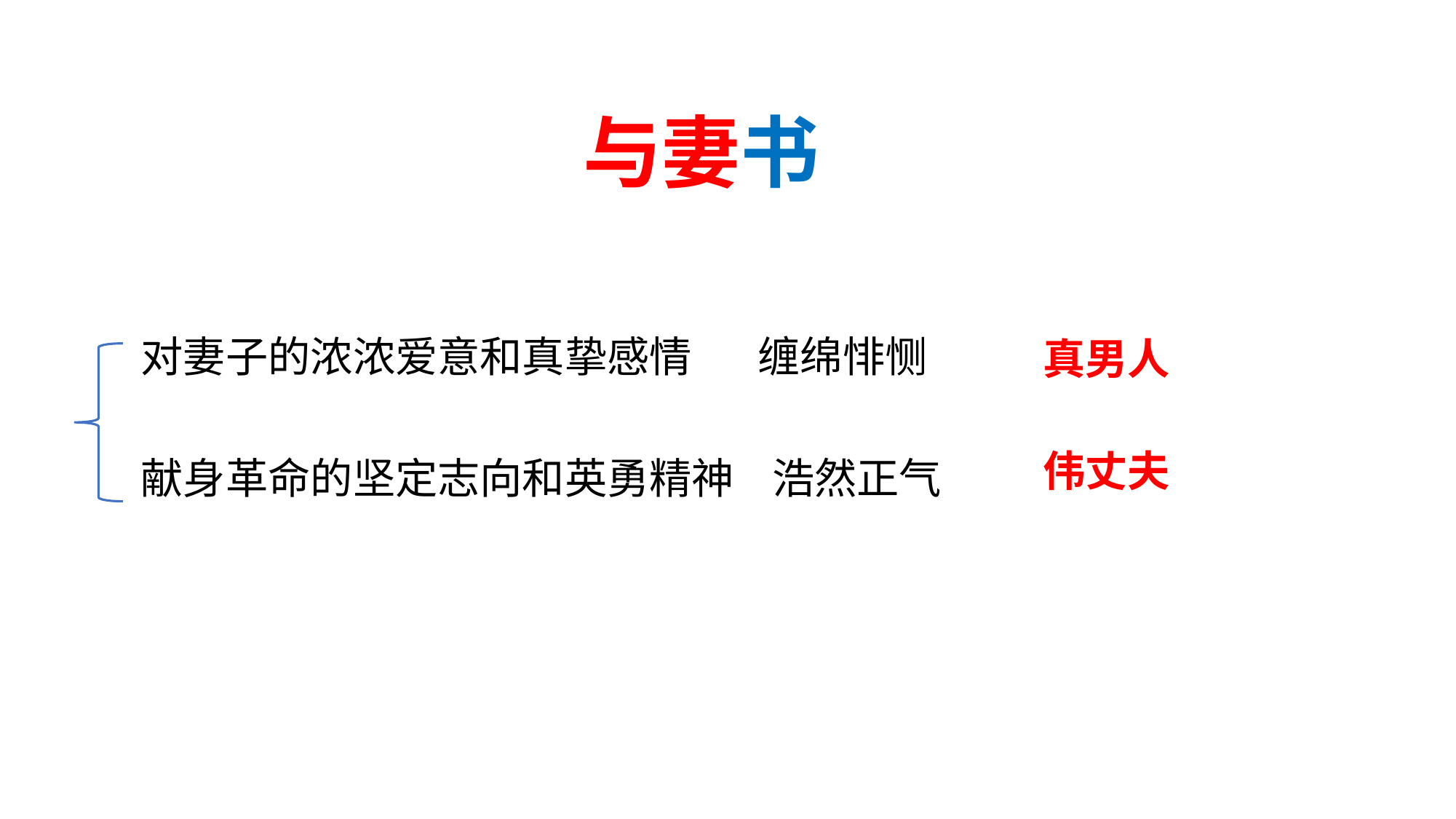

与妻书

    对妻子的浓浓爱意和真挚感情       缠绵悱恻

    献身革命的坚定志向和英勇精神    浩然正气

真男人

伟丈夫